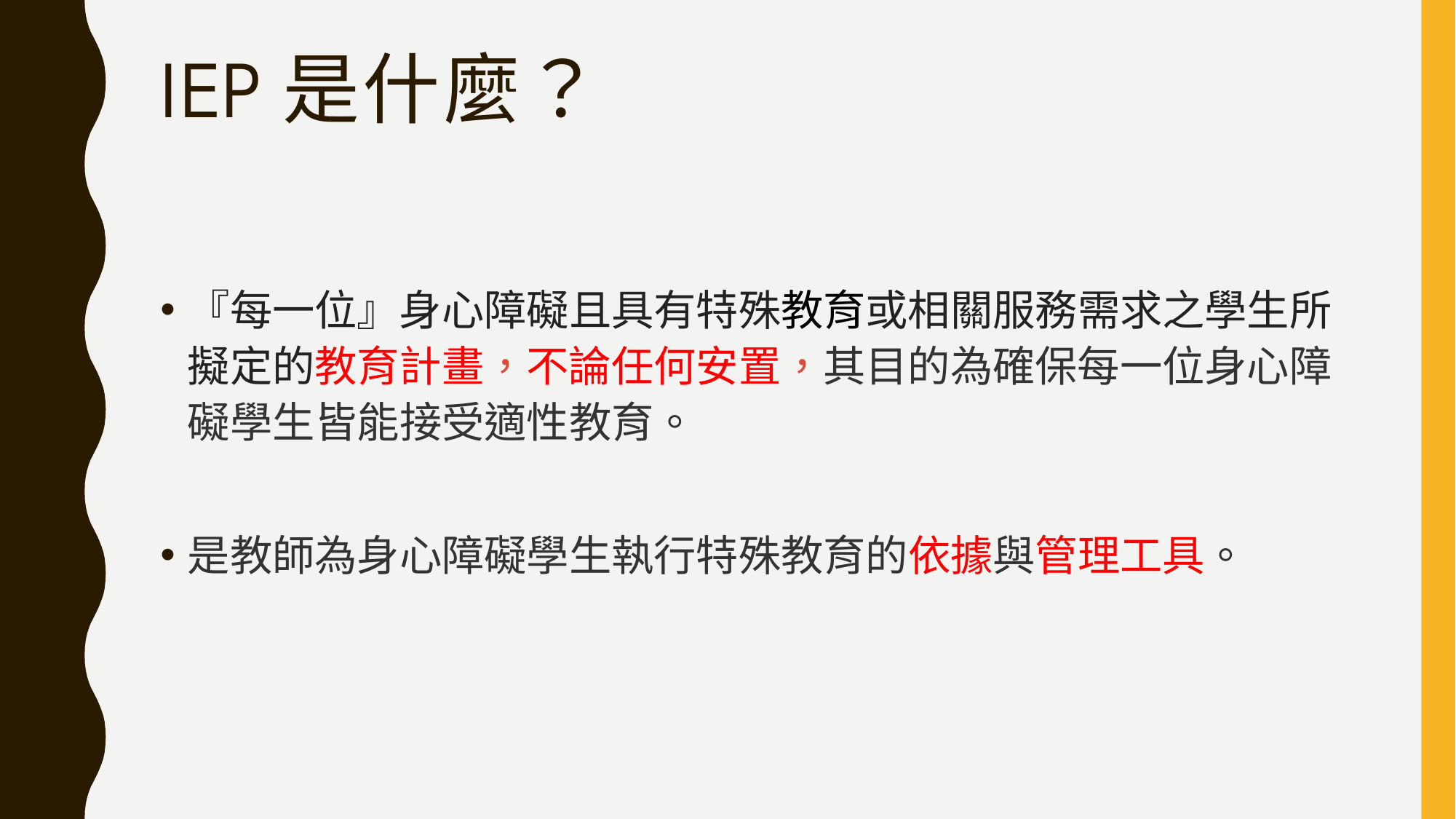

# IEP是什麼？
『每一位』身心障礙且具有特殊教育或相關服務需求之學生所擬定的教育計畫，不論任何安置，其目的為確保每一位身心障礙學生皆能接受適性教育。

是教師為身心障礙學生執行特殊教育的依據與管理工具。